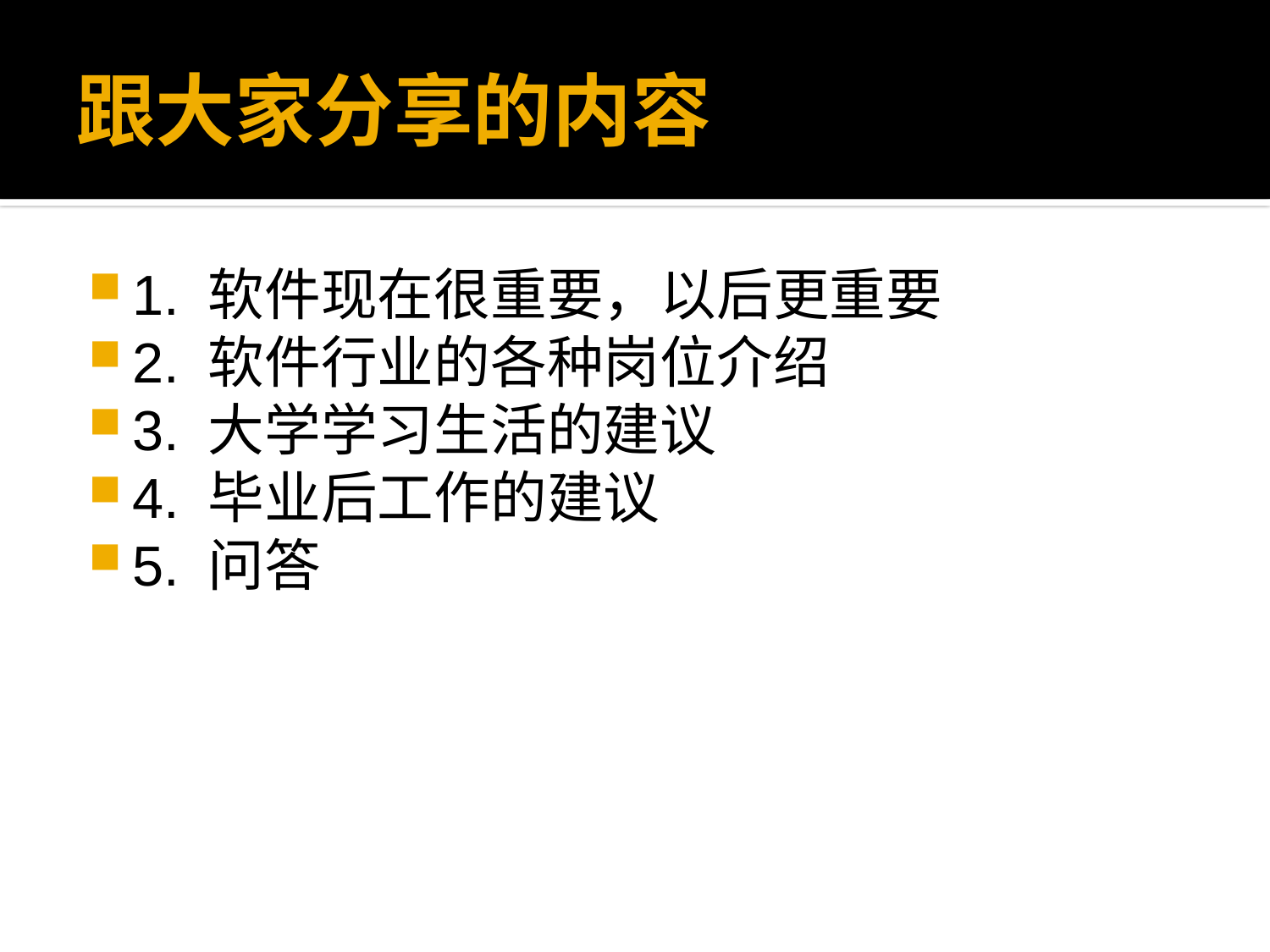

# 跟大家分享的内容
1. 软件现在很重要，以后更重要
2. 软件行业的各种岗位介绍
3. 大学学习生活的建议
4. 毕业后工作的建议
5. 问答